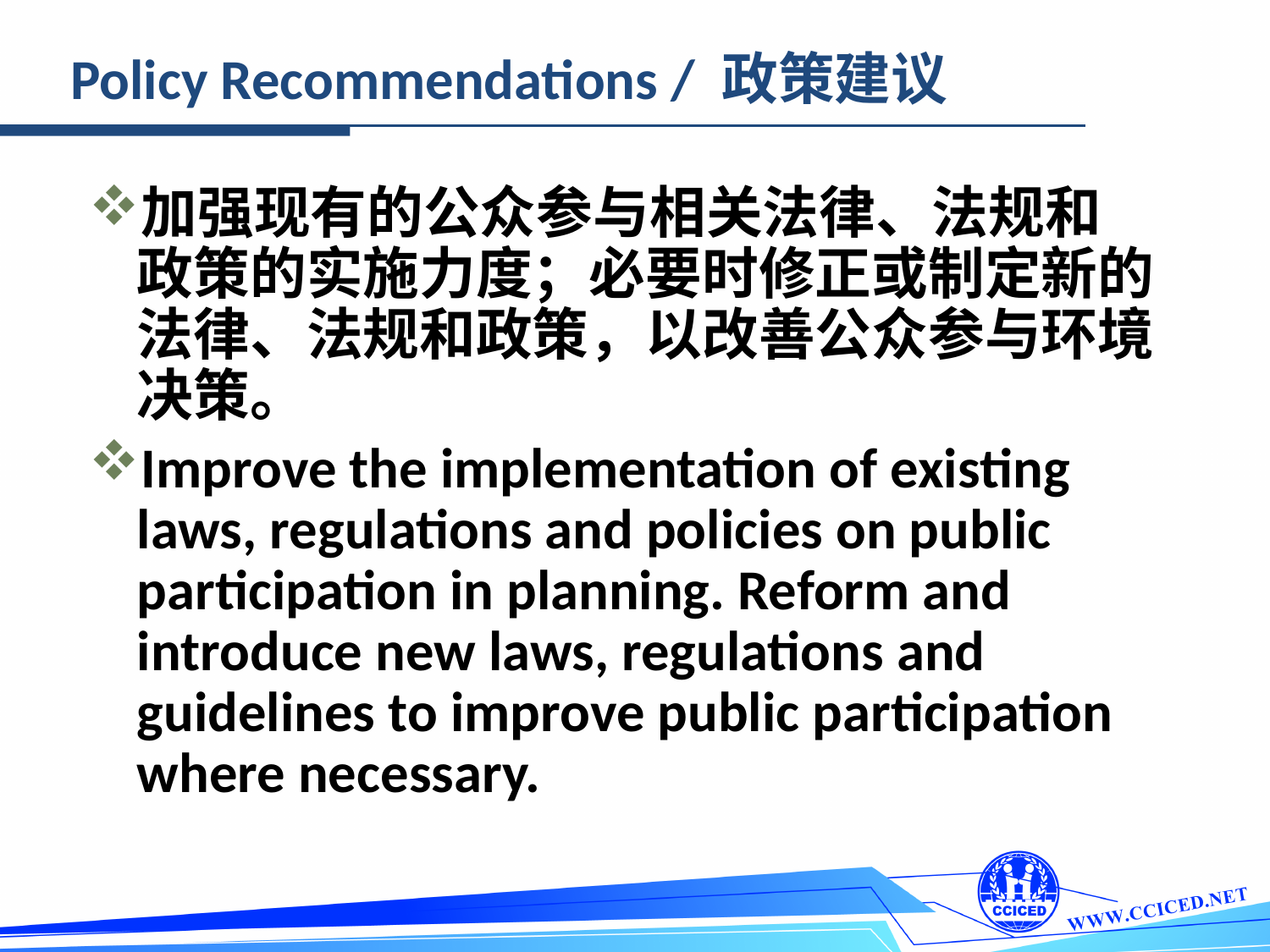

Policy Recommendations / 政策建议
加强现有的公众参与相关法律、法规和政策的实施力度；必要时修正或制定新的法律、法规和政策，以改善公众参与环境决策。
Improve the implementation of existing laws, regulations and policies on public participation in planning. Reform and introduce new laws, regulations and guidelines to improve public participation where necessary.